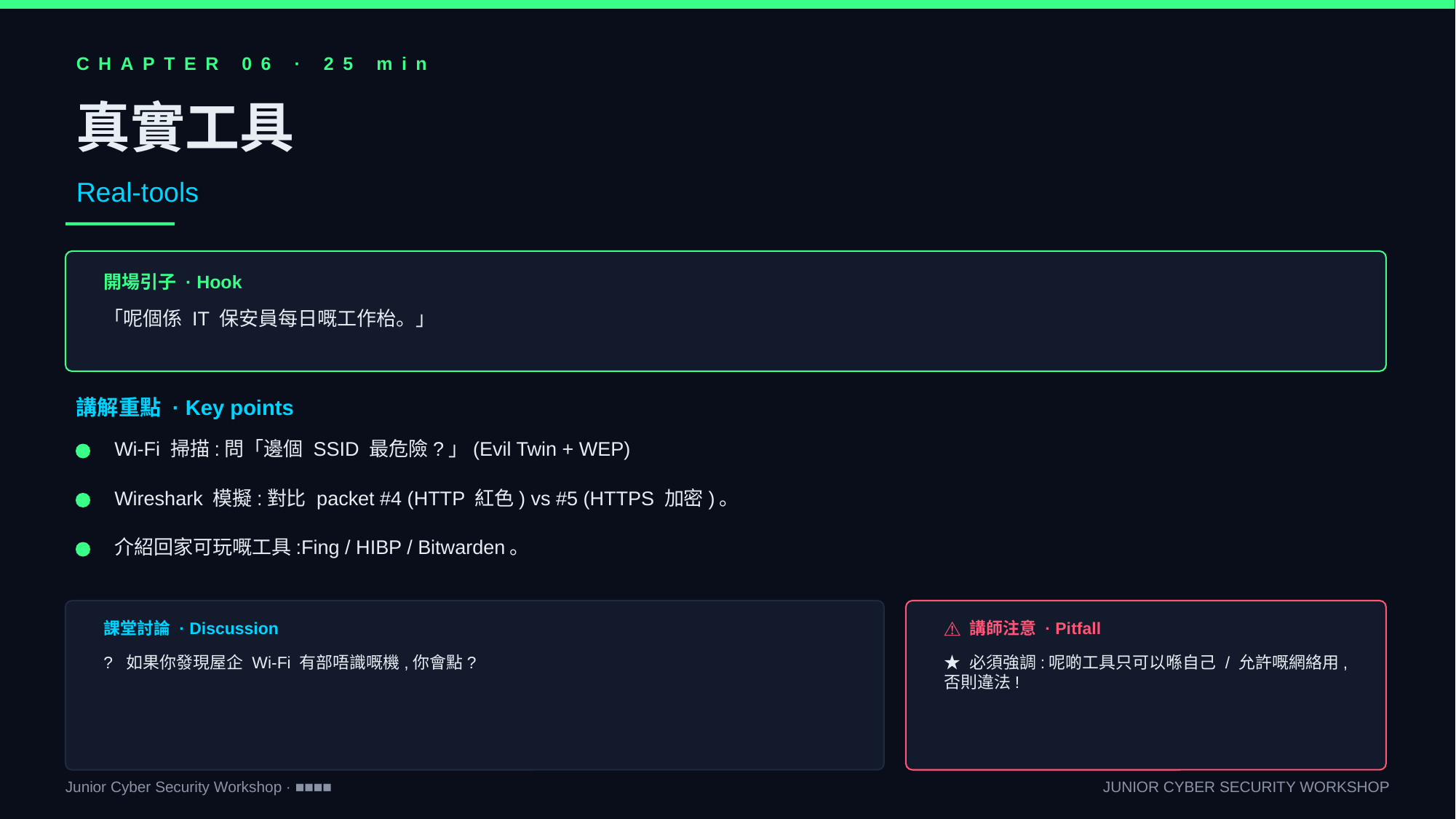

CHAPTER 06 · 25 min
真實工具
Real-tools

開場引子 · Hook
「呢個係 IT 保安員每日嘅工作枱。」
講解重點 · Key points
Wi-Fi 掃描:問「邊個 SSID 最危險?」(Evil Twin + WEP)

Wireshark 模擬:對比 packet #4 (HTTP 紅色) vs #5 (HTTPS 加密)。

介紹回家可玩嘅工具:Fing / HIBP / Bitwarden。

課堂討論 · Discussion
⚠ 講師注意 · Pitfall
?  如果你發現屋企 Wi-Fi 有部唔識嘅機,你會點?
★ 必須強調:呢啲工具只可以喺自己 / 允許嘅網絡用,否則違法!